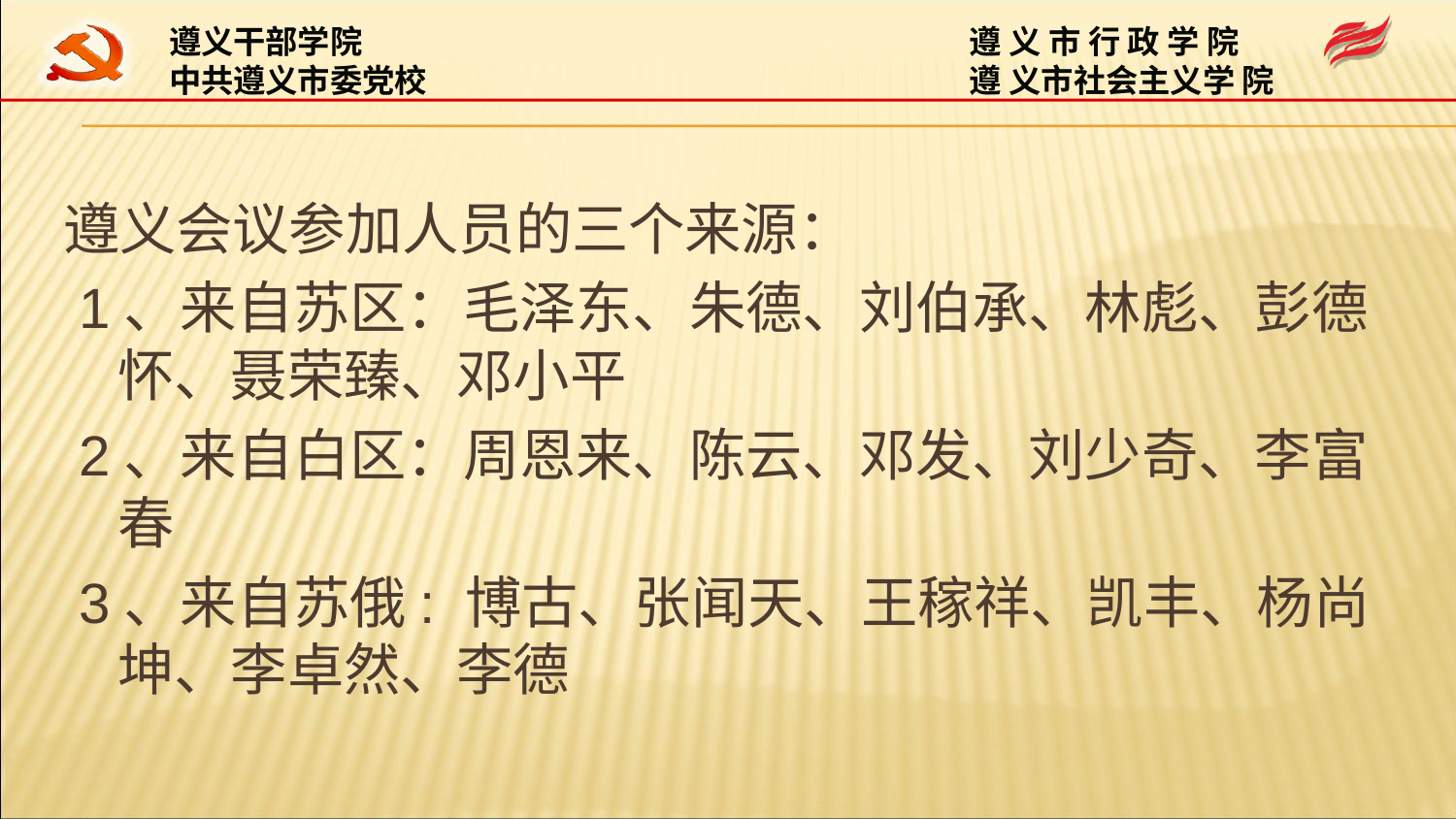

#
遵义会议参加人员的三个来源：
 1、来自苏区：毛泽东、朱德、刘伯承、林彪、彭德怀、聂荣臻、邓小平
 2、来自白区：周恩来、陈云、邓发、刘少奇、李富春
 3、来自苏俄: 博古、张闻天、王稼祥、凯丰、杨尚坤、李卓然、李德